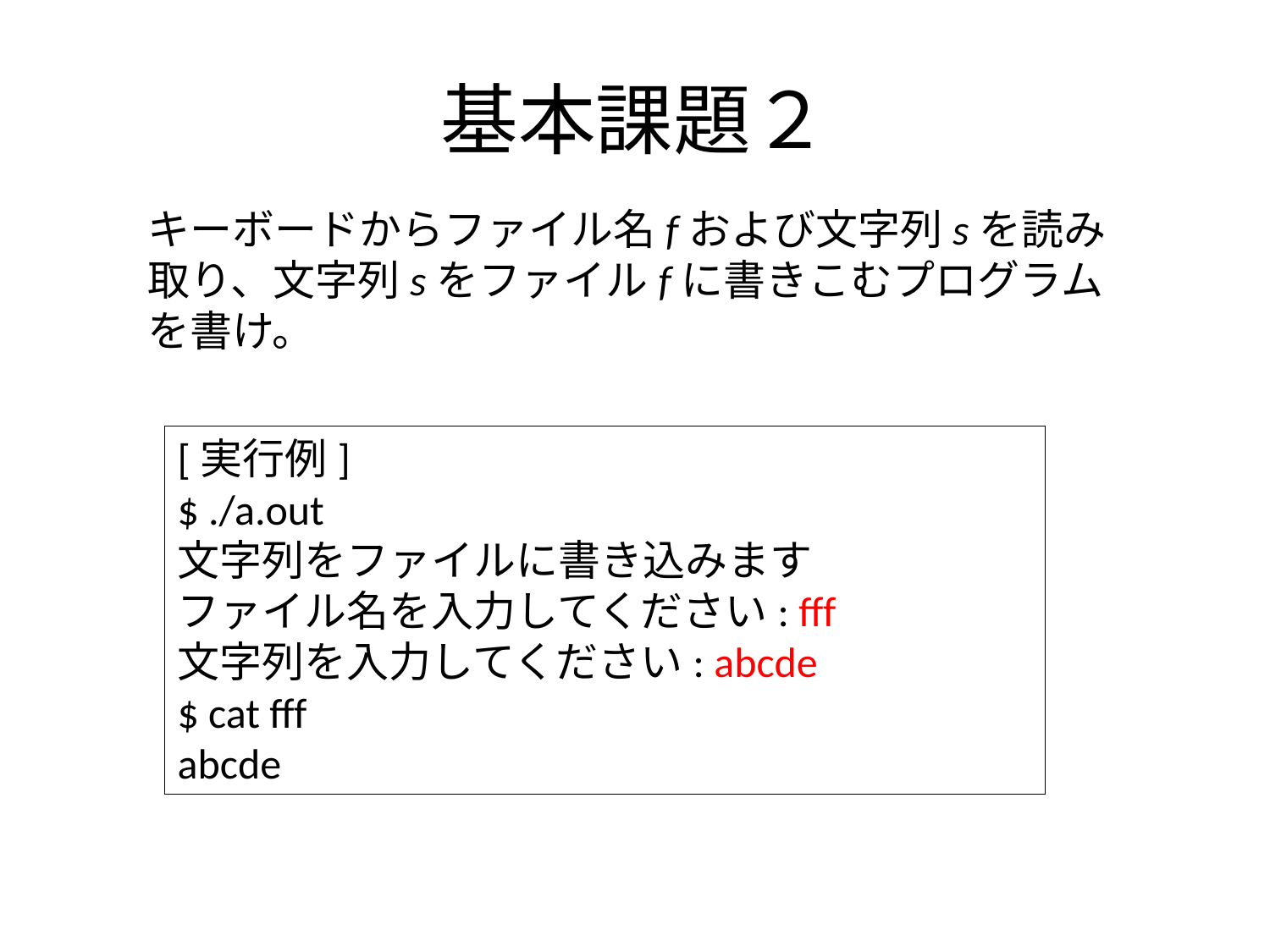

# 基本課題２
キーボードからファイル名fおよび文字列sを読み取り、文字列sをファイルfに書きこむプログラムを書け。
[実行例]
$ ./a.out
文字列をファイルに書き込みます
ファイル名を入力してください: fff
文字列を入力してください: abcde
$ cat fff
abcde